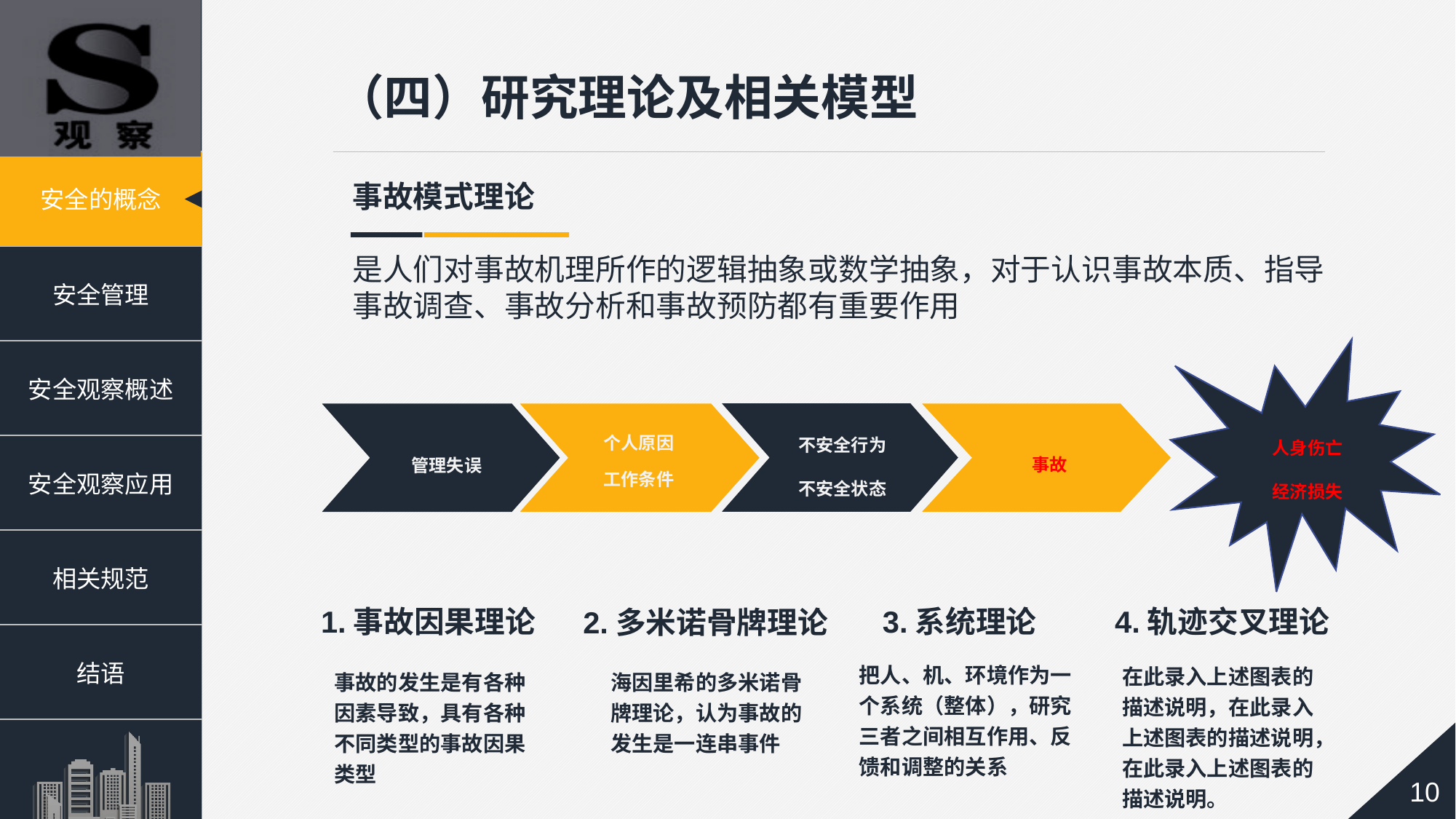

（四）研究理论及相关模型
事故模式理论

是人们对事故机理所作的逻辑抽象或数学抽象，对于认识事故本质、指导
事故调查、事故分析和事故预防都有重要作用

不安全行为
不安全状态

管理失误

个人原因
工作条件

事故
人身伤亡
经济损失
1.事故因果理论
3.系统理论
4.轨迹交叉理论
2.多米诺骨牌理论
把人、机、环境作为一个系统（整体），研究三者之间相互作用、反馈和调整的关系
在此录入上述图表的描述说明，在此录入上述图表的描述说明，在此录入上述图表的描述说明。
事故的发生是有各种因素导致，具有各种不同类型的事故因果类型
海因里希的多米诺骨牌理论，认为事故的发生是一连串事件